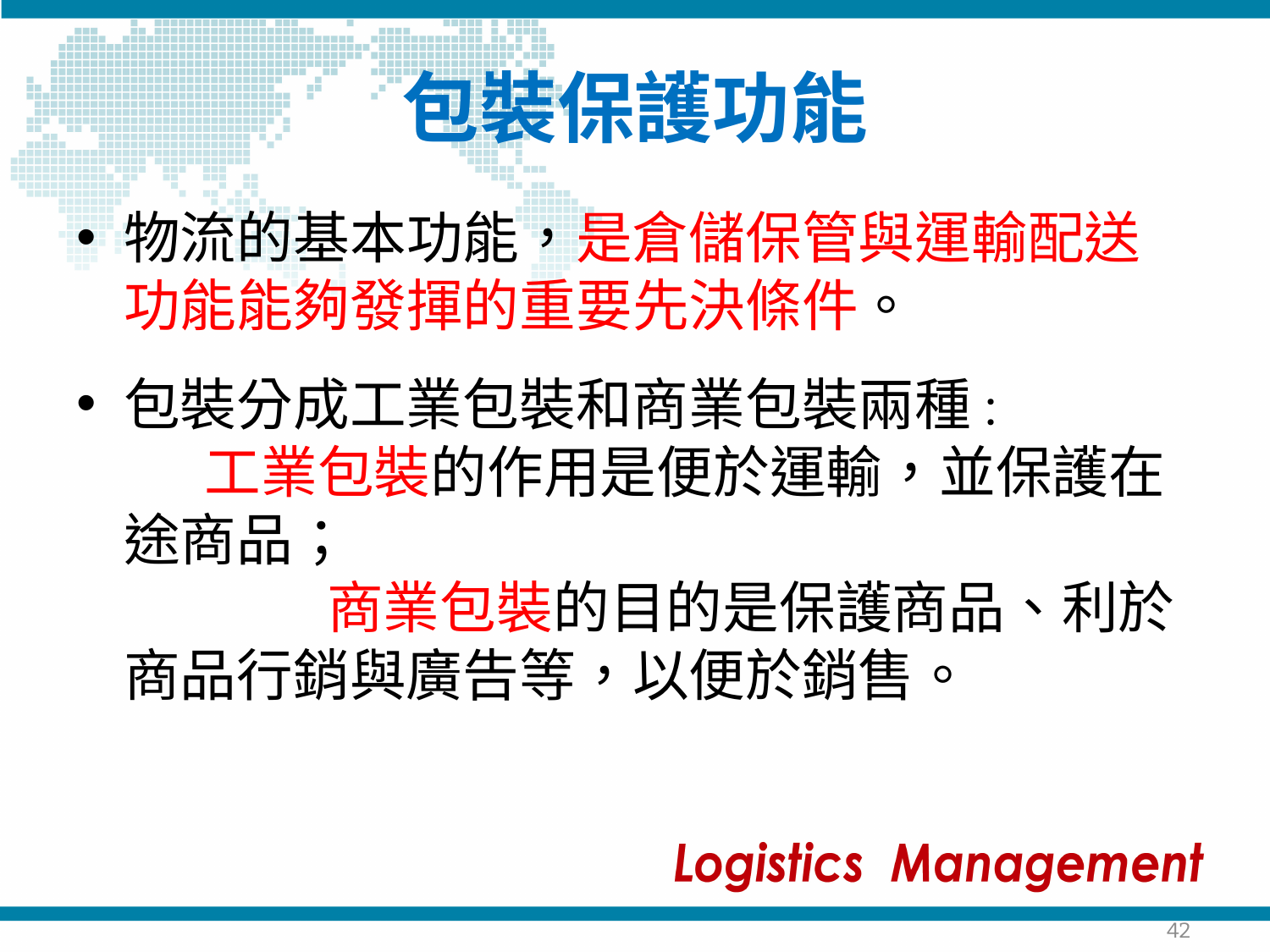

# 包裝保護功能
物流的基本功能，是倉儲保管與運輸配送功能能夠發揮的重要先決條件。

包裝分成工業包裝和商業包裝兩種:                        工業包裝的作用是便於運輸，並保護在途商品；                                                                                   商業包裝的目的是保護商品、利於商品行銷與廣告等，以便於銷售。
42